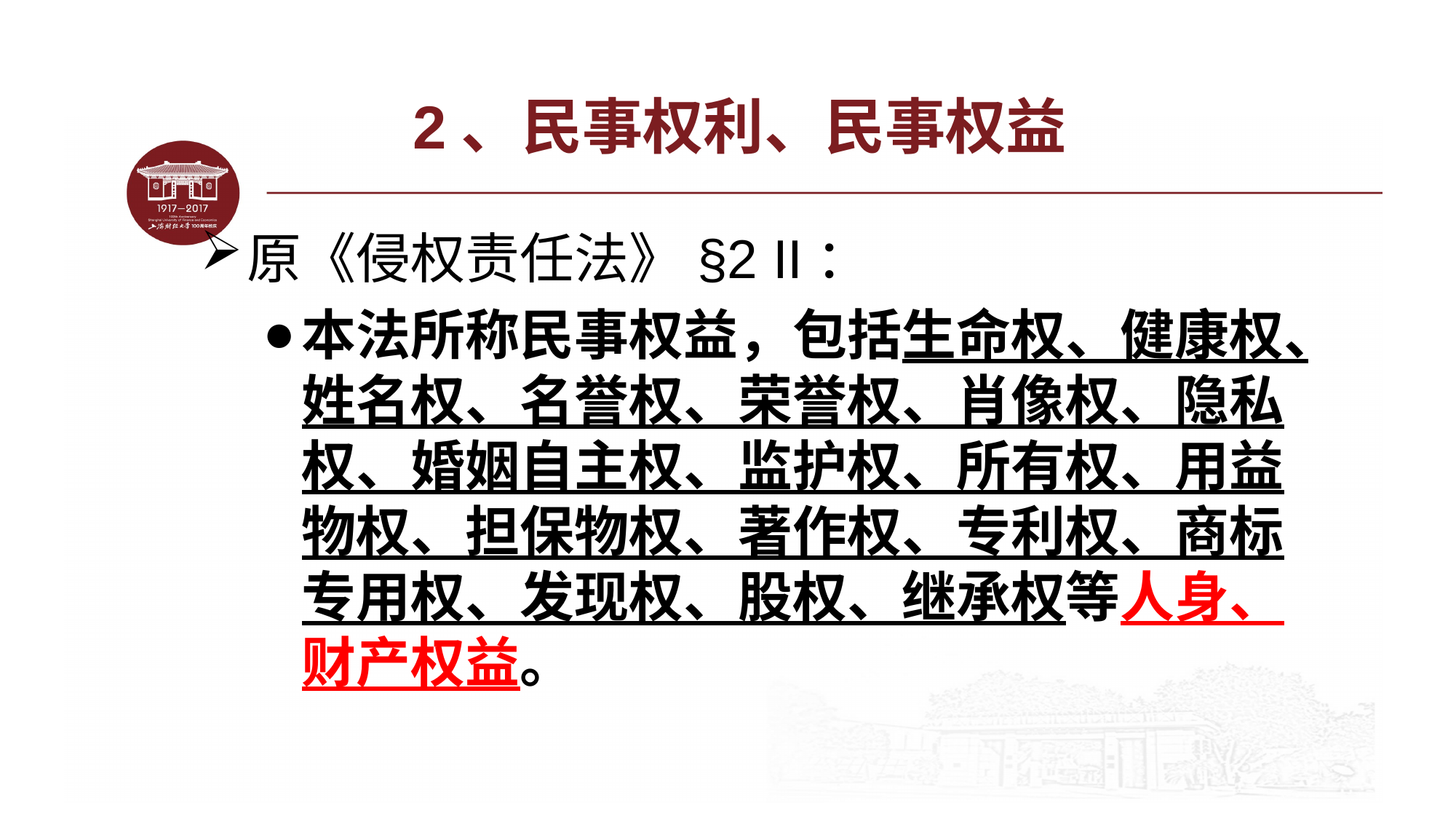

# 2、民事权利、民事权益
原《侵权责任法》§2 II：
本法所称民事权益，包括生命权、健康权、姓名权、名誉权、荣誉权、肖像权、隐私权、婚姻自主权、监护权、所有权、用益物权、担保物权、著作权、专利权、商标专用权、发现权、股权、继承权等人身、财产权益。